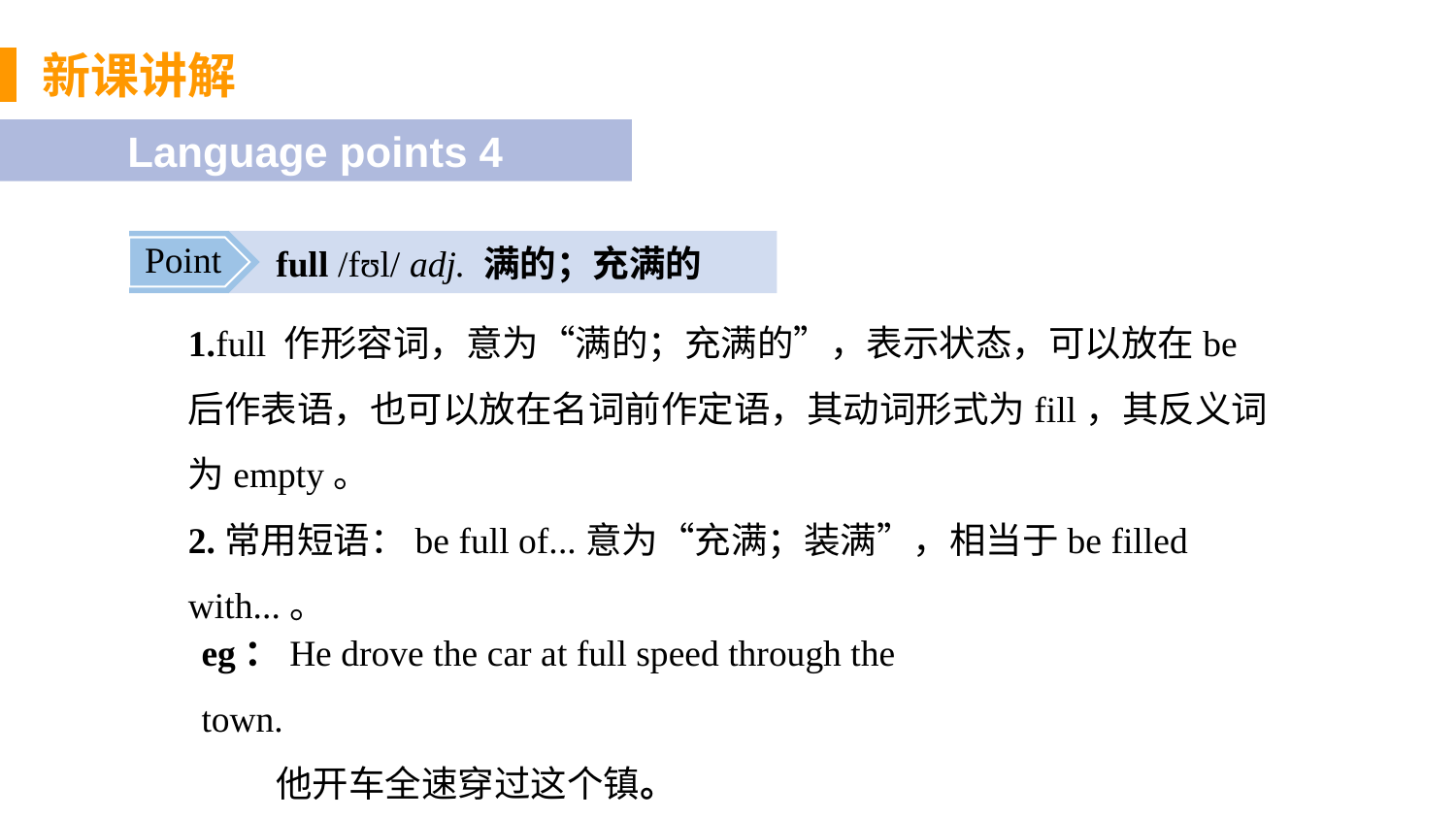

新课讲解

Language points 4

    full /fʊl/ adj. 满的；充满的

Point

1.full 作形容词，意为“满的；充满的”，表示状态，可以放在be后作表语，也可以放在名词前作定语，其动词形式为fill，其反义词为empty。
2.常用短语：be full of...意为“充满；装满”，相当于be filled with...。

eg：He drove the car at full speed through the town.
        他开车全速穿过这个镇。